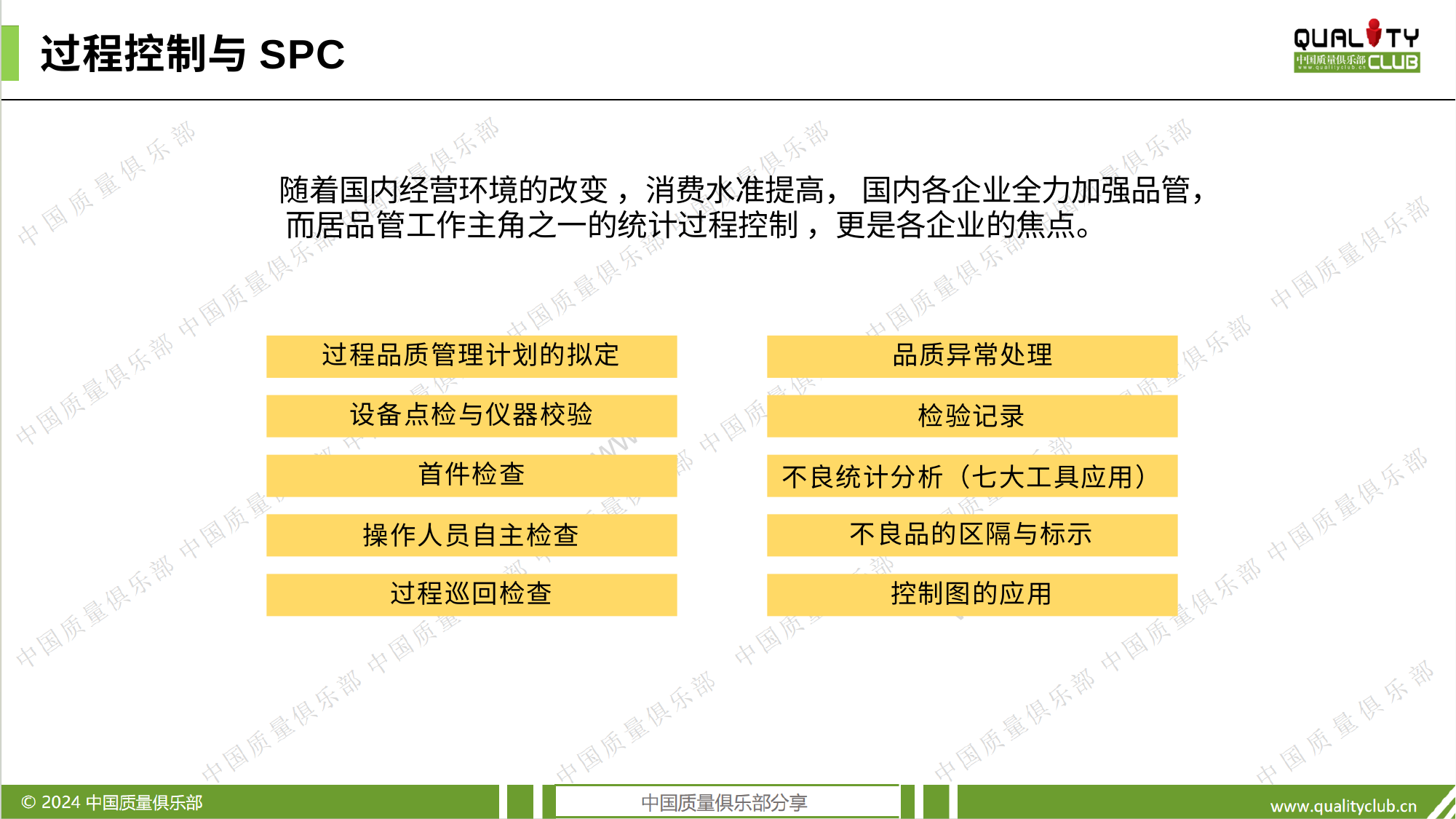

过程控制与SPC

随着国内经营环境的改变 ，消费水准提高， 国内各企业全力加强品管， 而居品管工作主角之一的统计过程控制 ，更是各企业的焦点。

过程品质管理计划的拟定

品质异常处理

设备点检与仪器校验

检验记录

ww

首件检查

不良统计分析（七大工具应用）

操作人员自主检查

不良品的区隔与标示

过程巡回检查

控制图的应用

w